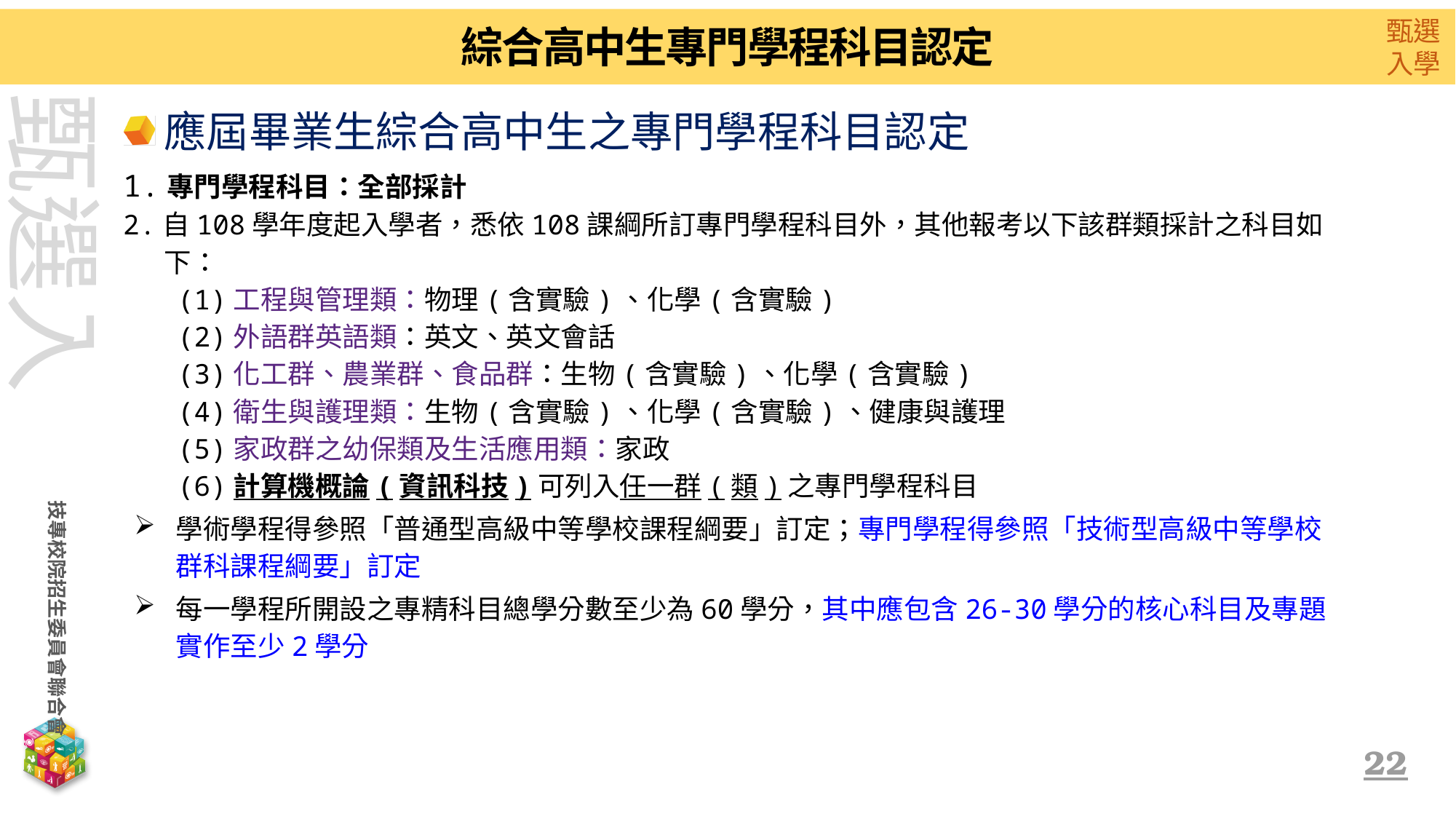

綜合高中生專門學程科目認定
應屆畢業生綜合高中生之專門學程科目認定
1.專門學程科目：全部採計
2.自108學年度起入學者，悉依108課綱所訂專門學程科目外，其他報考以下該群類採計之科目如下：
(1)工程與管理類：物理(含實驗)、化學(含實驗)
(2)外語群英語類：英文、英文會話
(3)化工群、農業群、食品群：生物(含實驗)、化學(含實驗)
(4)衛生與護理類：生物(含實驗)、化學(含實驗)、健康與護理
(5)家政群之幼保類及生活應用類：家政
(6)計算機概論(資訊科技)可列入任一群(類)之專門學程科目
學術學程得參照「普通型高級中等學校課程綱要」訂定；專門學程得參照「技術型高級中等學校群科課程綱要」訂定
每一學程所開設之專精科目總學分數至少為60學分，其中應包含26-30學分的核心科目及專題實作至少2學分
22